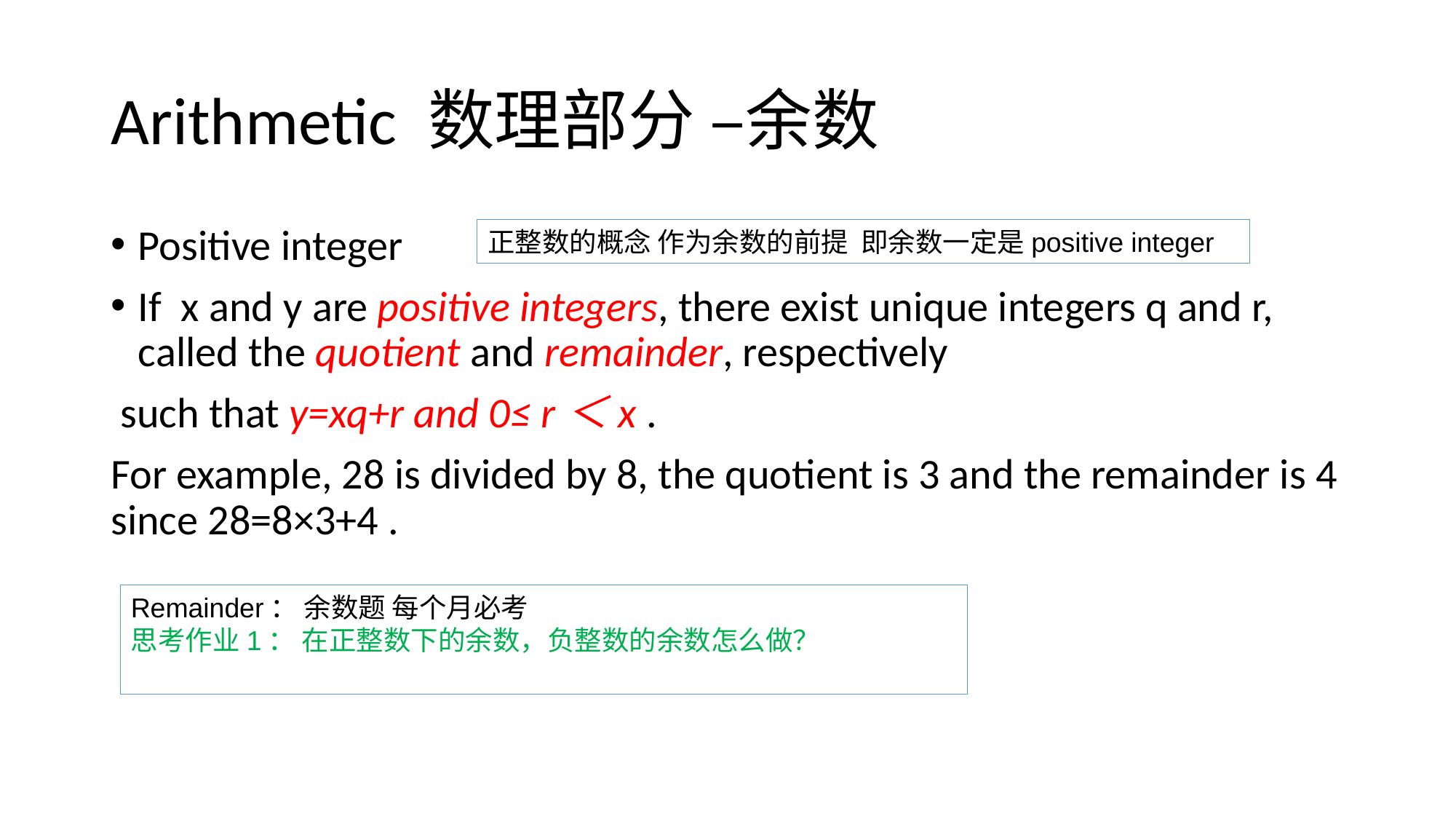

# Arithmetic 数理部分 –余数
Positive integer
If  x and y are positive integers, there exist unique integers q and r, called the quotient and remainder, respectively
 such that y=xq+r and 0≤ r＜x .
For example, 28 is divided by 8, the quotient is 3 and the remainder is 4 since 28=8×3+4 .

正整数的概念 作为余数的前提  即余数一定是positive integer
Remainder： 余数题 每个月必考
思考作业1： 在正整数下的余数，负整数的余数怎么做？